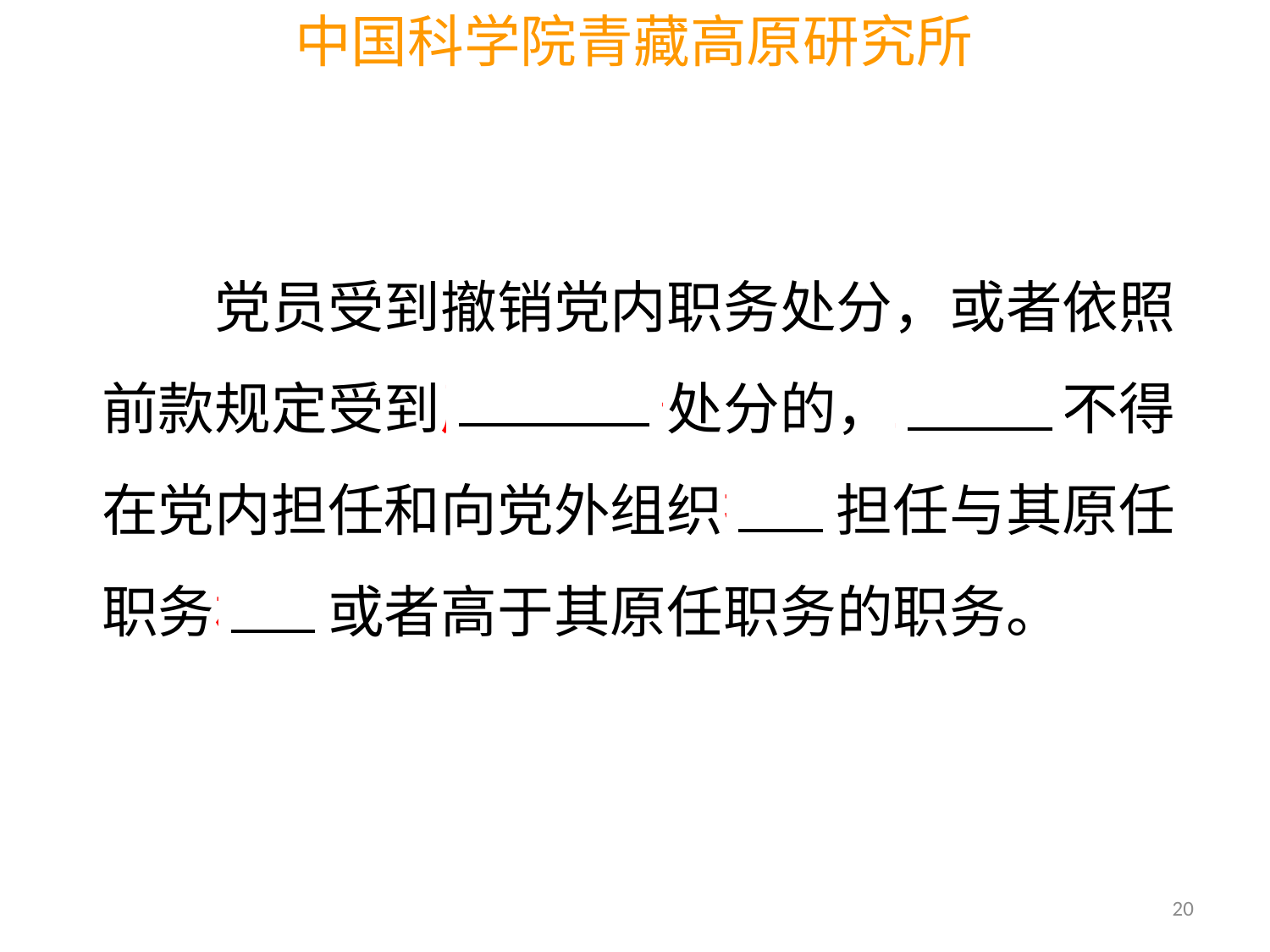

党员受到撤销党内职务处分，或者依照前款规定受到严重警告处分的，二年内不得
在党内担任和向党外组织推荐担任与其原任职务相当或者高于其原任职务的职务。

20